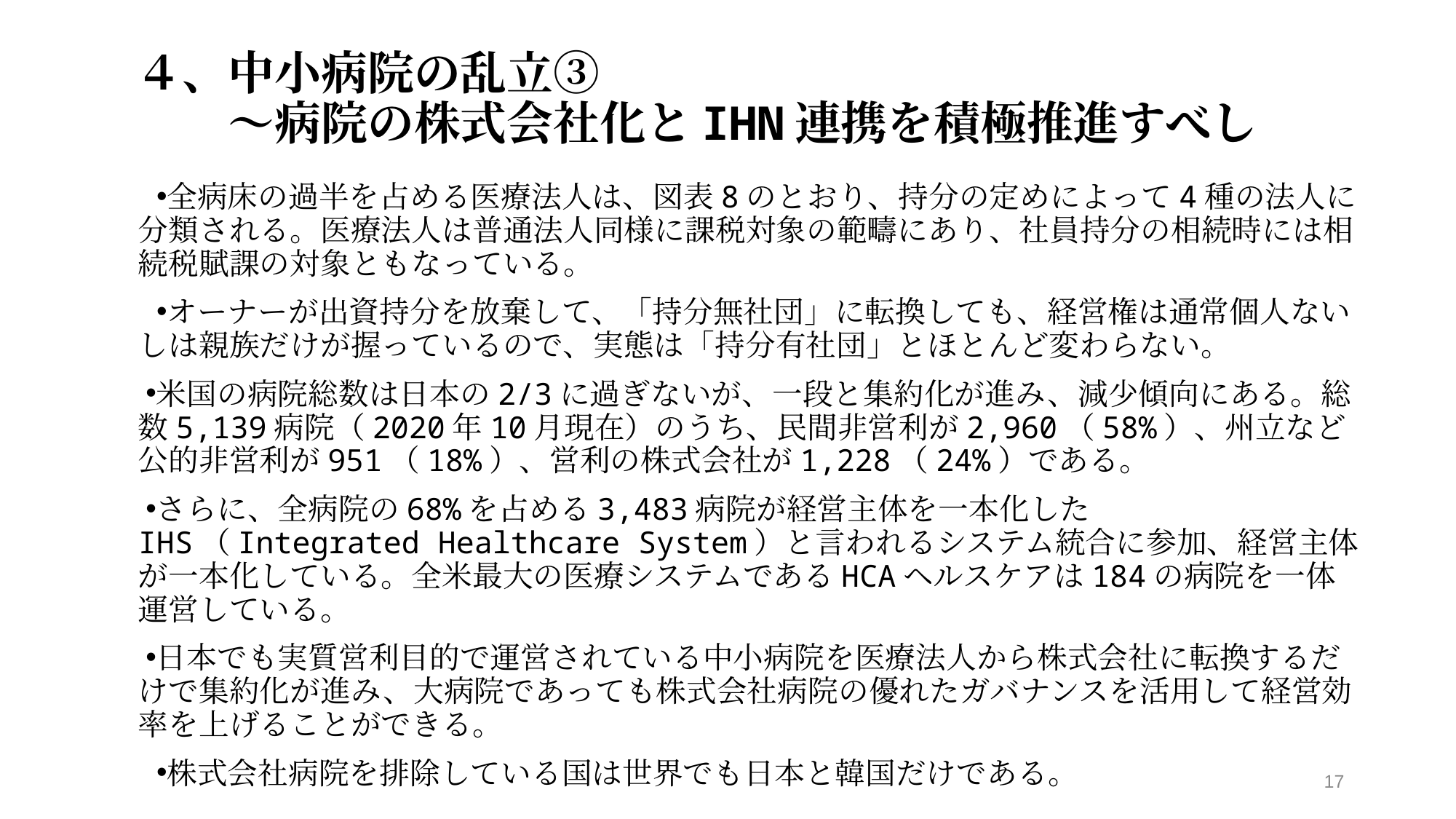

# ４、中小病院の乱立③ 　　～病院の株式会社化とIHN連携を積極推進すべし
全病床の過半を占める医療法人は、図表8のとおり、持分の定めによって4種の法人に分類される。医療法人は普通法人同様に課税対象の範疇にあり、社員持分の相続時には相続税賦課の対象ともなっている。
オーナーが出資持分を放棄して、「持分無社団」に転換しても、経営権は通常個人ないしは親族だけが握っているので、実態は「持分有社団」とほとんど変わらない。
米国の病院総数は日本の2/3に過ぎないが、一段と集約化が進み、減少傾向にある。総数5,139病院（2020年10月現在）のうち、民間非営利が2,960（58%）、州立など公的非営利が951（18%）、営利の株式会社が1,228（24%）である。
さらに、全病院の68%を占める3,483病院が経営主体を一本化したIHS（Integrated Healthcare System）と言われるシステム統合に参加、経営主体が一本化している。全米最大の医療システムであるHCAヘルスケアは184の病院を一体運営している。
日本でも実質営利目的で運営されている中小病院を医療法人から株式会社に転換するだけで集約化が進み、大病院であっても株式会社病院の優れたガバナンスを活用して経営効率を上げることができる。
株式会社病院を排除している国は世界でも日本と韓国だけである。

17